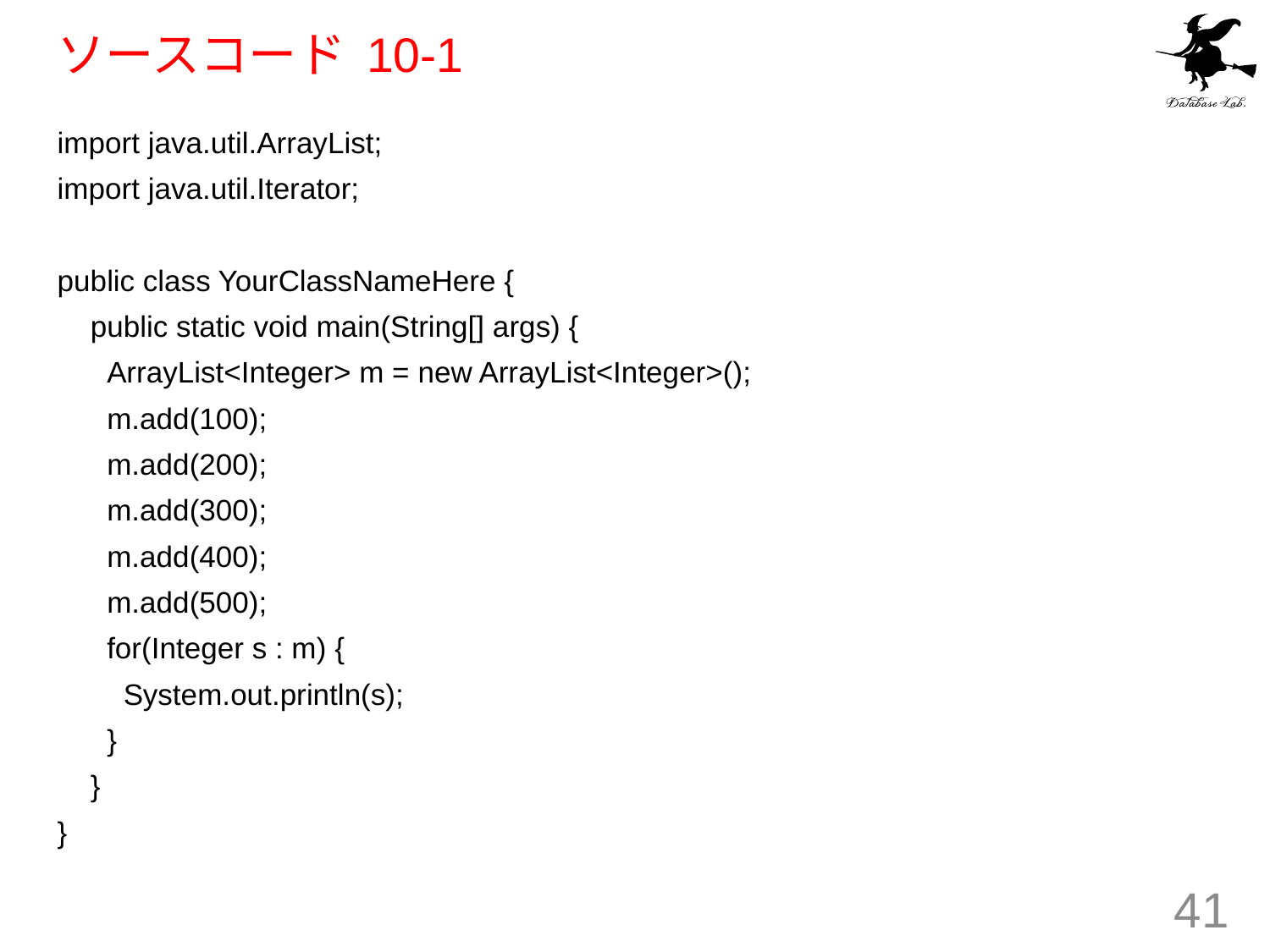

# ソースコード 10-1
import java.util.ArrayList;
import java.util.Iterator;

public class YourClassNameHere {
    public static void main(String[] args) {
      ArrayList<Integer> m = new ArrayList<Integer>();
      m.add(100);
      m.add(200);
      m.add(300);
      m.add(400);
      m.add(500);
      for(Integer s : m) {
        System.out.println(s);
      }
    }
}
41